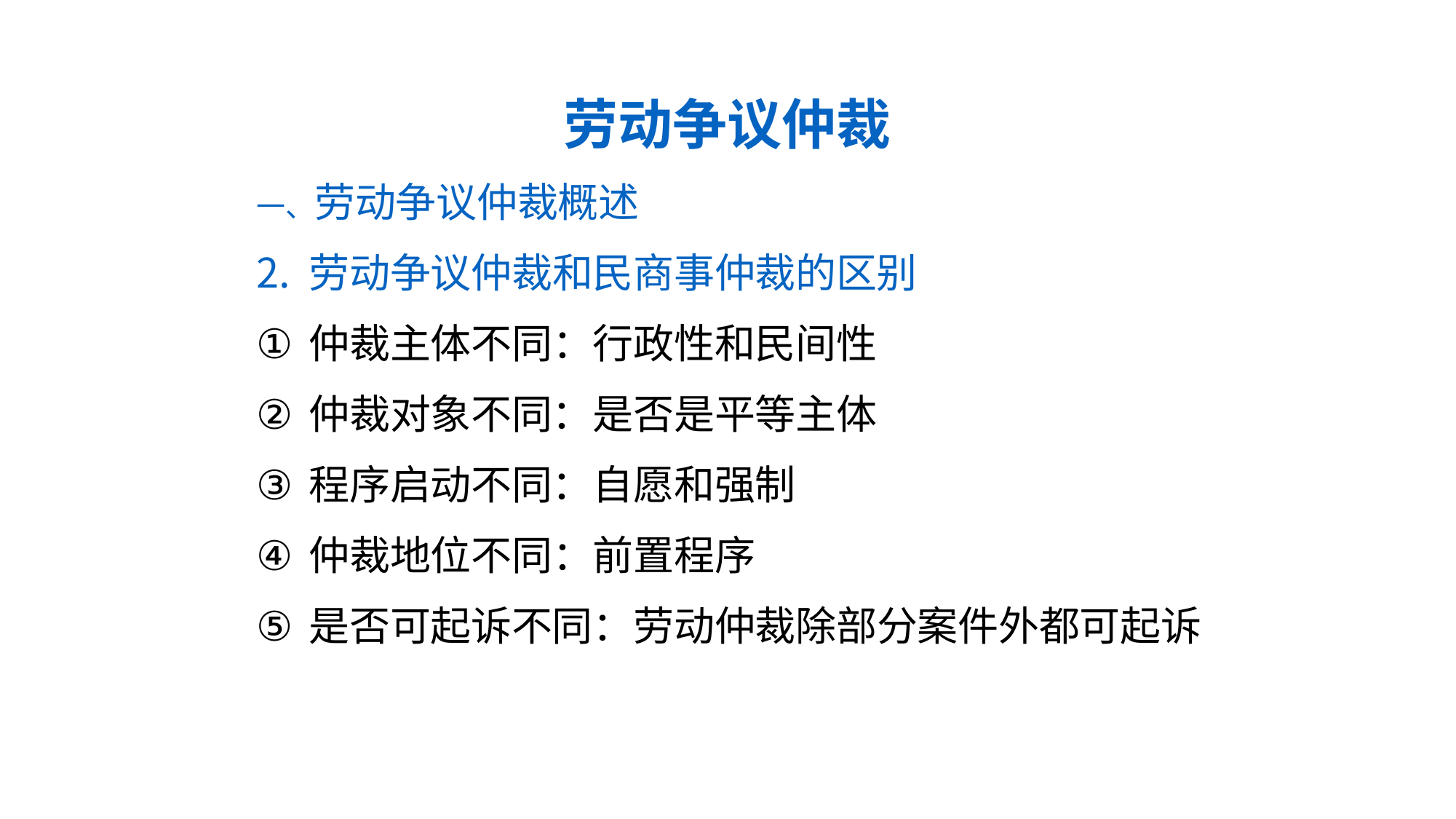

# 劳动争议仲裁
一、劳动争议仲裁概述
劳动争议仲裁和民商事仲裁的区别
仲裁主体不同：行政性和民间性
仲裁对象不同：是否是平等主体
程序启动不同：自愿和强制
仲裁地位不同：前置程序
是否可起诉不同：劳动仲裁除部分案件外都可起诉